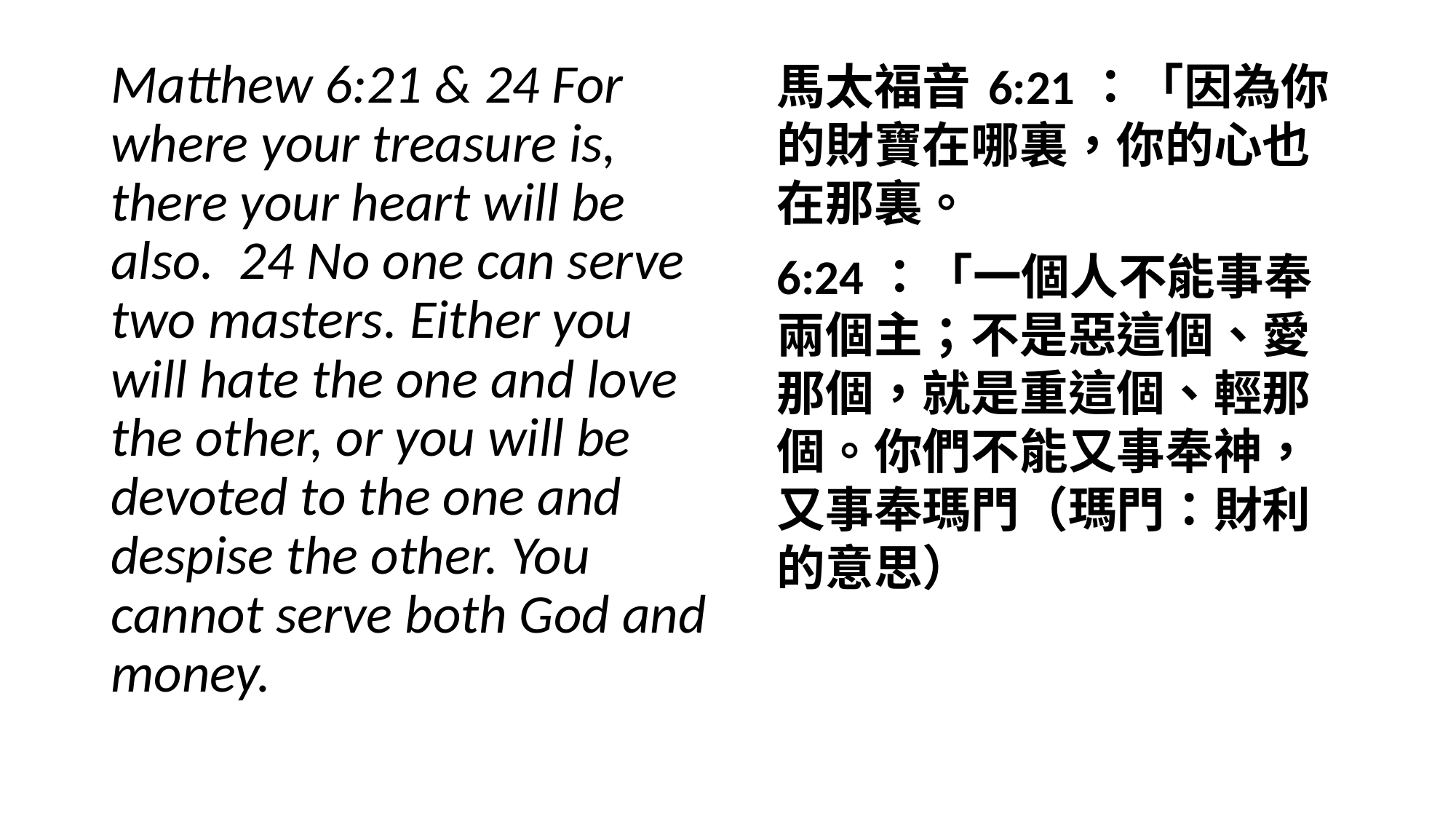

Matthew 6:21 & 24 For where your treasure is, there your heart will be also.  24 No one can serve two masters. Either you will hate the one and love the other, or you will be devoted to the one and despise the other. You cannot serve both God and money.

馬太福音 6:21：「因為你的財寶在哪裏，你的心也在那裏。
6:24：「一個人不能事奉兩個主；不是惡這個、愛那個，就是重這個、輕那個。你們不能又事奉神，又事奉瑪門（瑪門：財利的意思）